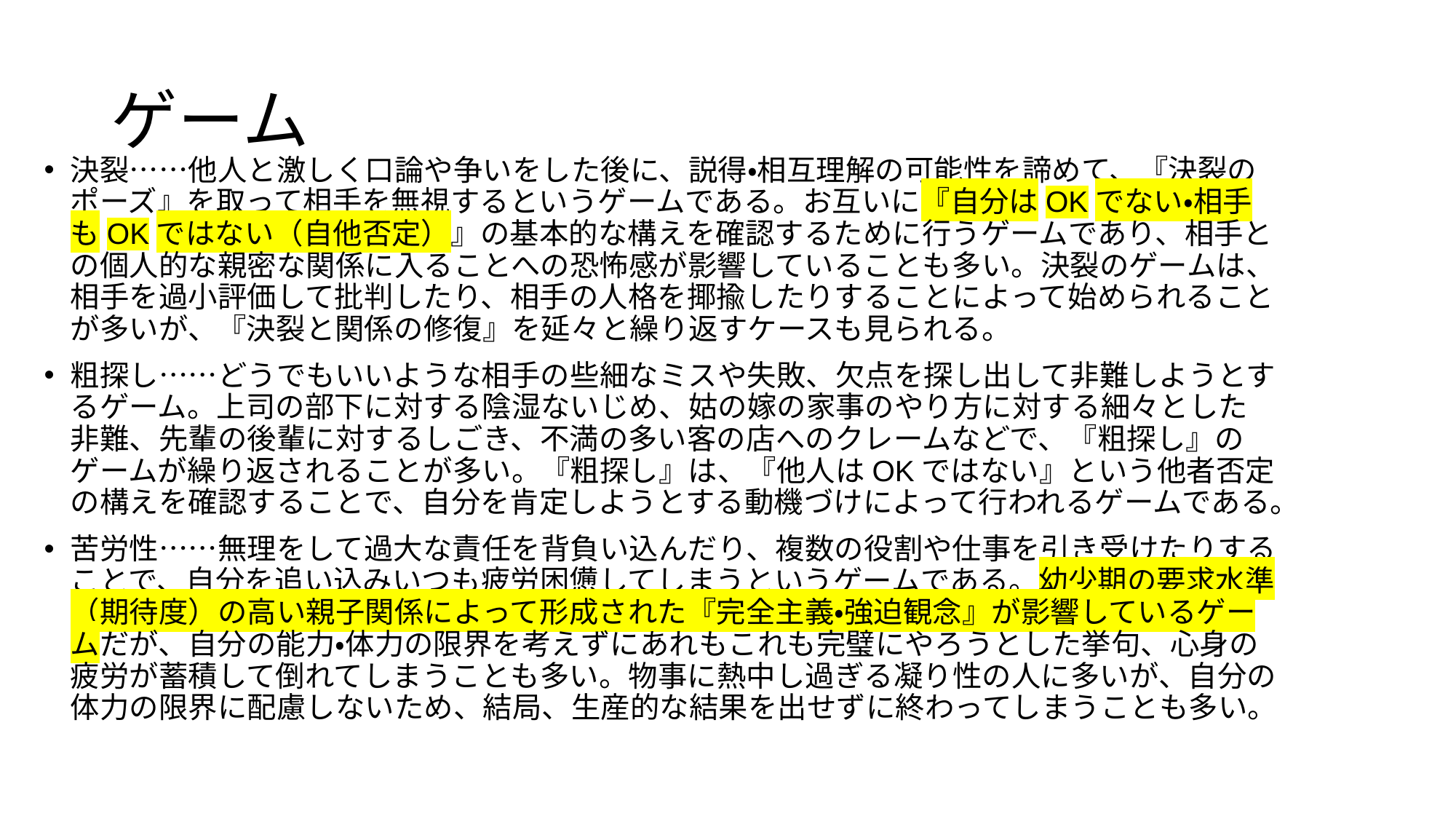

# ゲーム
決裂……他人と激しく口論や争いをした後に、説得・相互理解の可能性を諦めて、『決裂のポーズ』を取って相手を無視するというゲームである。お互いに『自分はOKでない・相手もOKではない（自他否定）』の基本的な構えを確認するために行うゲームであり、相手との個人的な親密な関係に入ることへの恐怖感が影響していることも多い。決裂のゲームは、相手を過小評価して批判したり、相手の人格を揶揄したりすることによって始められることが多いが、『決裂と関係の修復』を延々と繰り返すケースも見られる。
粗探し……どうでもいいような相手の些細なミスや失敗、欠点を探し出して非難しようとするゲーム。上司の部下に対する陰湿ないじめ、姑の嫁の家事のやり方に対する細々とした非難、先輩の後輩に対するしごき、不満の多い客の店へのクレームなどで、『粗探し』のゲームが繰り返されることが多い。『粗探し』は、『他人はOKではない』という他者否定の構えを確認することで、自分を肯定しようとする動機づけによって行われるゲームである。
苦労性……無理をして過大な責任を背負い込んだり、複数の役割や仕事を引き受けたりすることで、自分を追い込みいつも疲労困憊してしまうというゲームである。幼少期の要求水準（期待度）の高い親子関係によって形成された『完全主義・強迫観念』が影響しているゲームだが、自分の能力・体力の限界を考えずにあれもこれも完璧にやろうとした挙句、心身の疲労が蓄積して倒れてしまうことも多い。物事に熱中し過ぎる凝り性の人に多いが、自分の体力の限界に配慮しないため、結局、生産的な結果を出せずに終わってしまうことも多い。